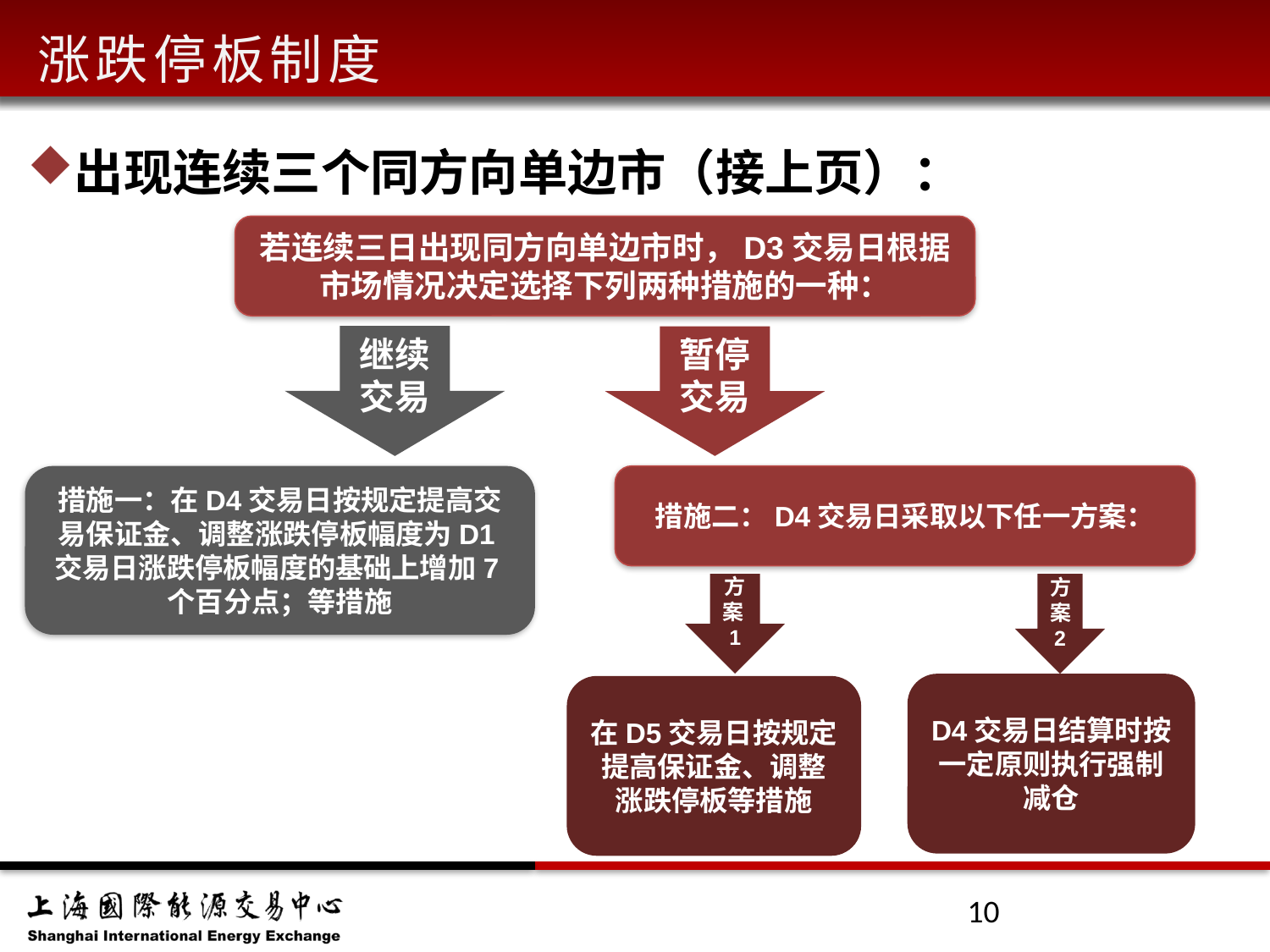

涨跌停板制度
出现连续三个同方向单边市（接上页）：

若连续三日出现同方向单边市时，D3交易日根据市场情况决定选择下列两种措施的一种：
继续交易
暂停交易
措施一：在D4交易日按规定提高交易保证金、调整涨跌停板幅度为D1交易日涨跌停板幅度的基础上增加7个百分点；等措施
措施二：D4交易日采取以下任一方案：
方案1
方案2
D4交易日结算时按一定原则执行强制减仓
在D5交易日按规定提高保证金、调整涨跌停板等措施
10